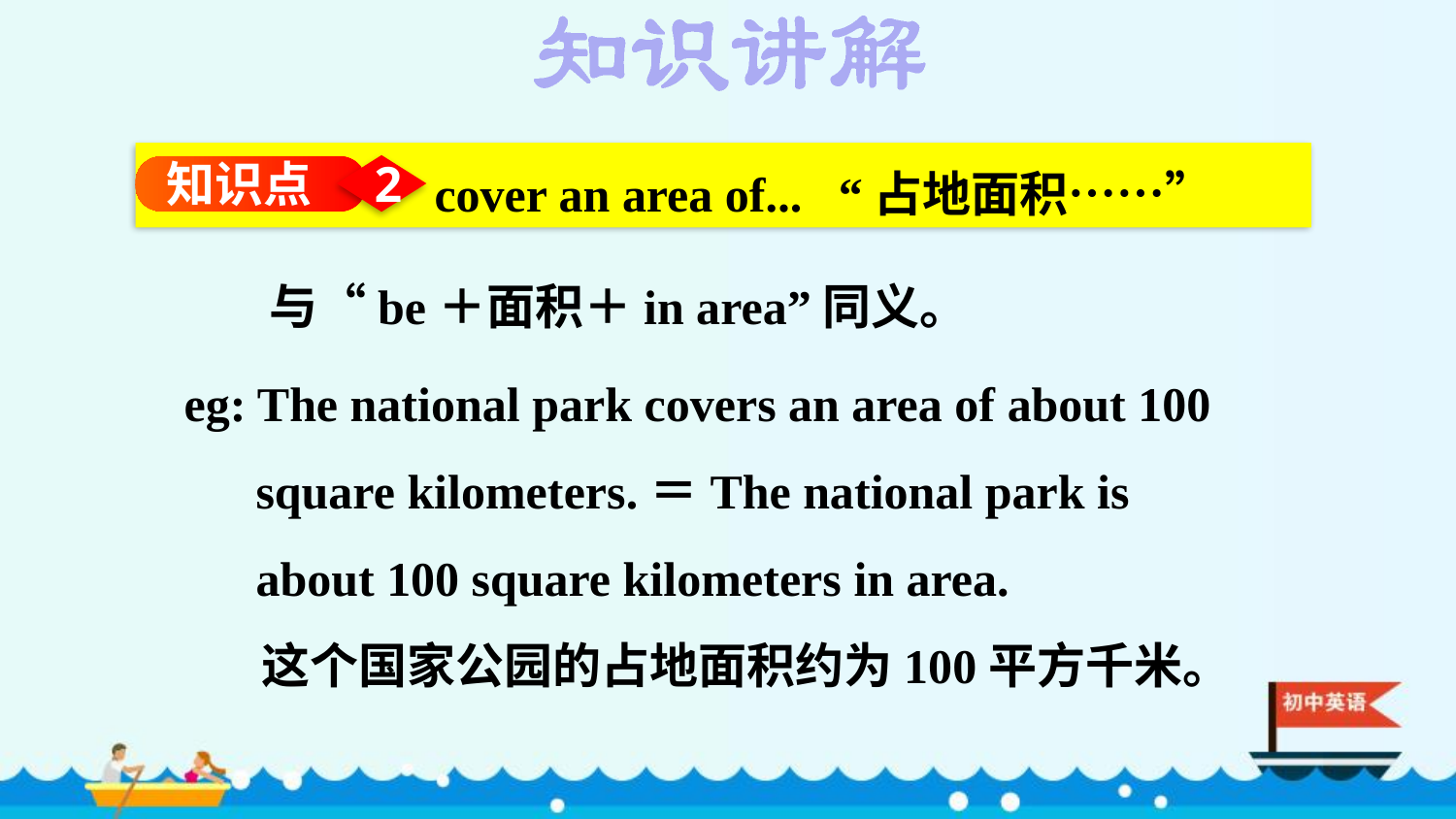

cover an area of...   “占地面积……”

知识点
2

与“be＋面积＋in area”同义。
eg: The national park covers an area of about 100 square kilometers.＝The national park is about 100 square kilometers in area.
      这个国家公园的占地面积约为100平方千米。